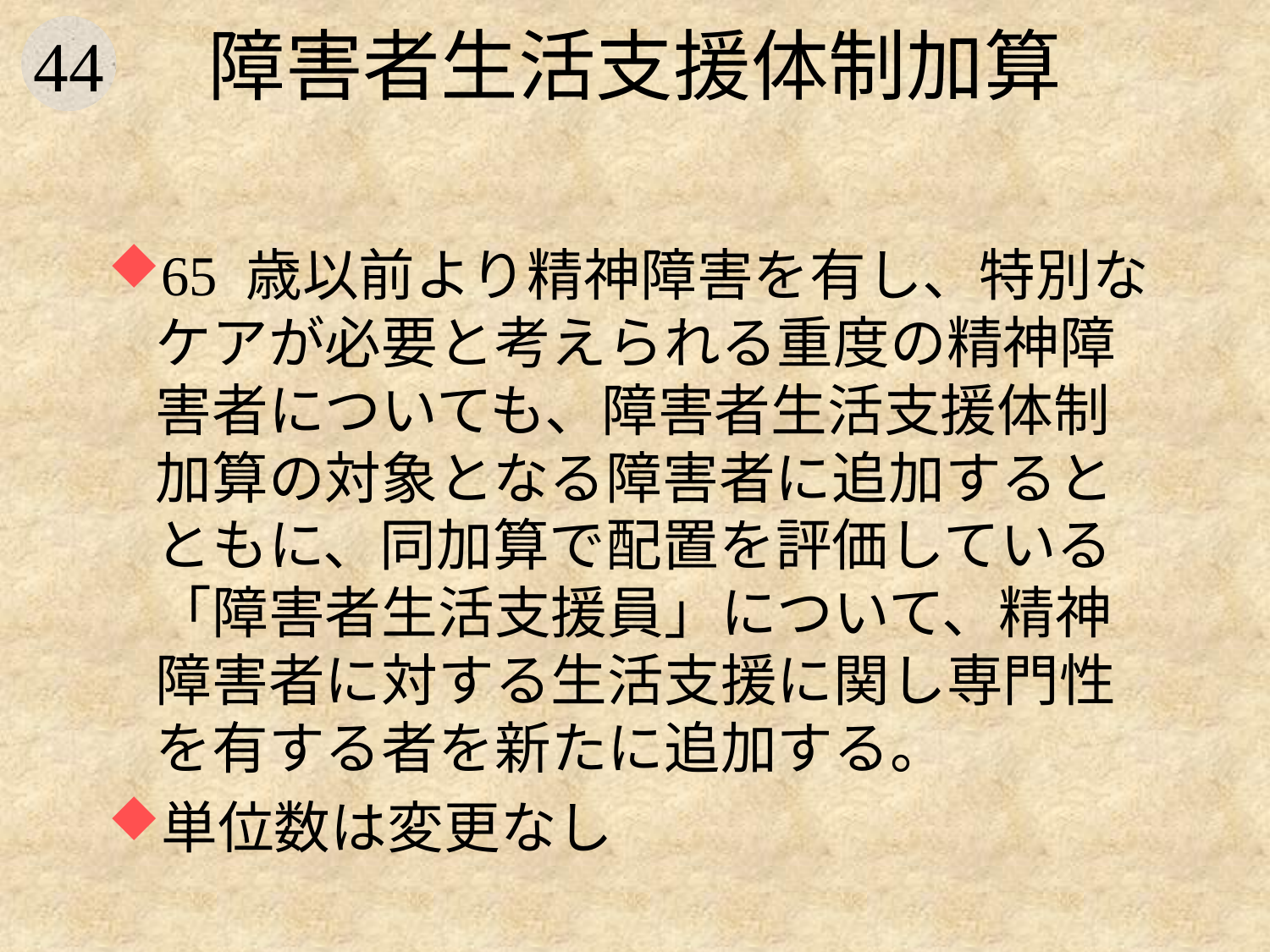

# 障害者生活支援体制加算
65 歳以前より精神障害を有し、特別なケアが必要と考えられる重度の精神障害者についても、障害者生活支援体制加算の対象となる障害者に追加するとともに、同加算で配置を評価している「障害者生活支援員」について、精神障害者に対する生活支援に関し専門性を有する者を新たに追加する。
単位数は変更なし